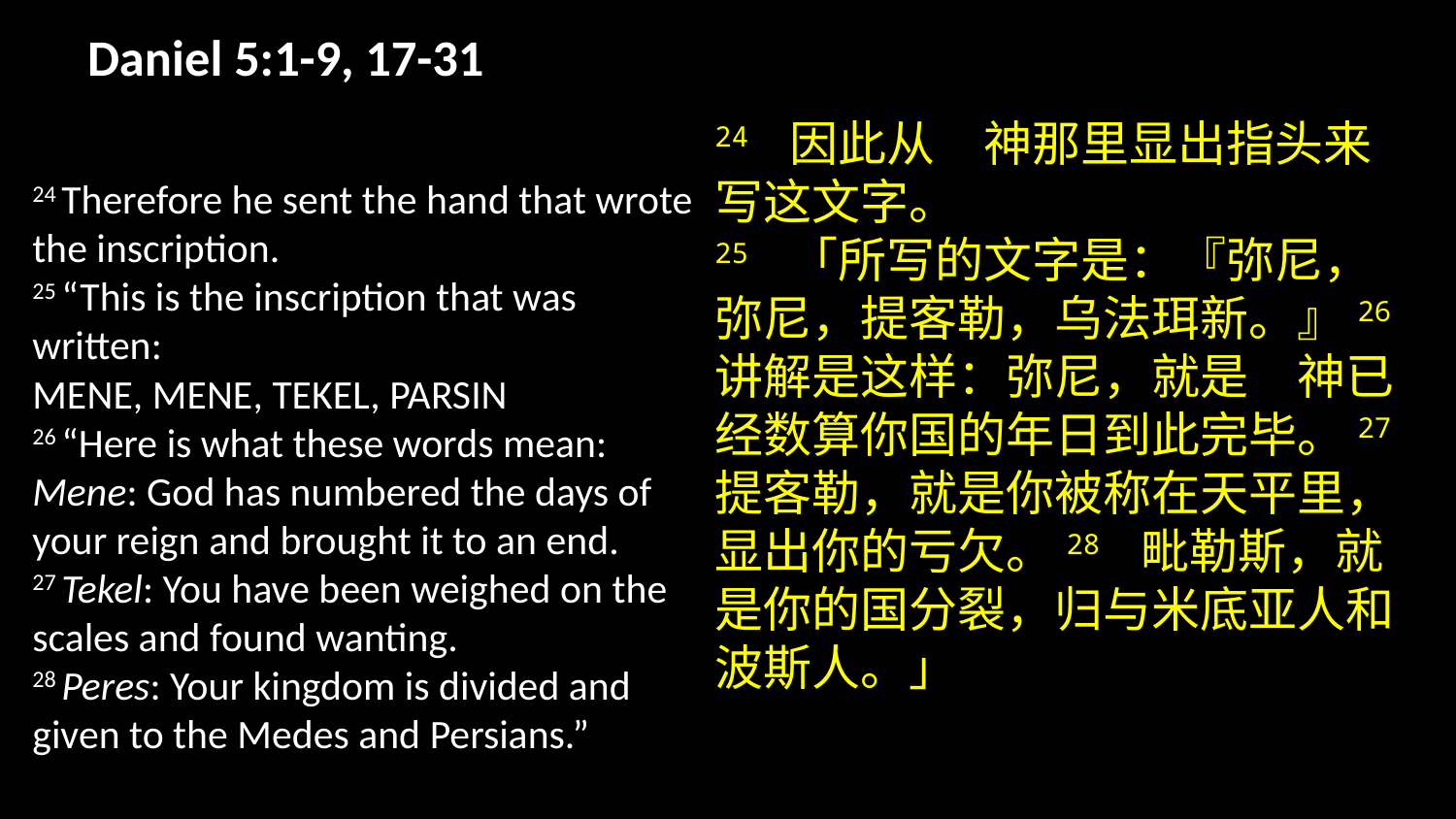

# Daniel 5:1-9, 17-31
24 因此从　神那里显出指头来写这文字。
25 「所写的文字是：『弥尼，弥尼，提客勒，乌法珥新。』26 讲解是这样：弥尼，就是　神已经数算你国的年日到此完毕。27 提客勒，就是你被称在天平里，显出你的亏欠。28 毗勒斯，就是你的国分裂，归与米底亚人和波斯人。」
24 Therefore he sent the hand that wrote the inscription.
25 “This is the inscription that was written:
mene, mene, tekel, parsin
26 “Here is what these words mean:
Mene: God has numbered the days of your reign and brought it to an end.
27 Tekel: You have been weighed on the scales and found wanting.
28 Peres: Your kingdom is divided and given to the Medes and Persians.”